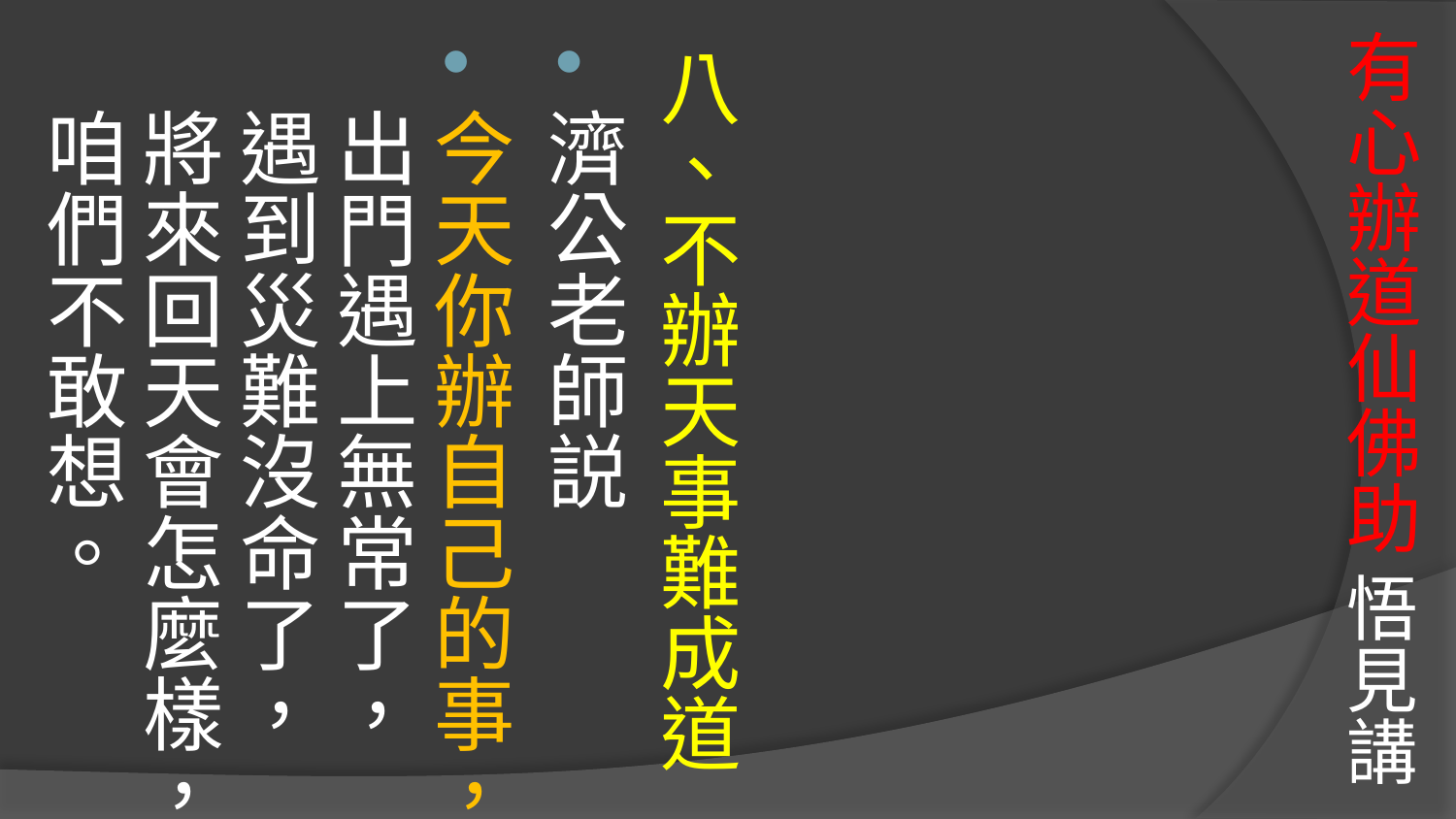

# 有心辦道仙佛助 悟見講
八、不辦天事難成道
濟公老師説
今天你辦自己的事，出門遇上無常了，遇到災難沒命了，將來回天會怎麼樣，咱們不敢想。